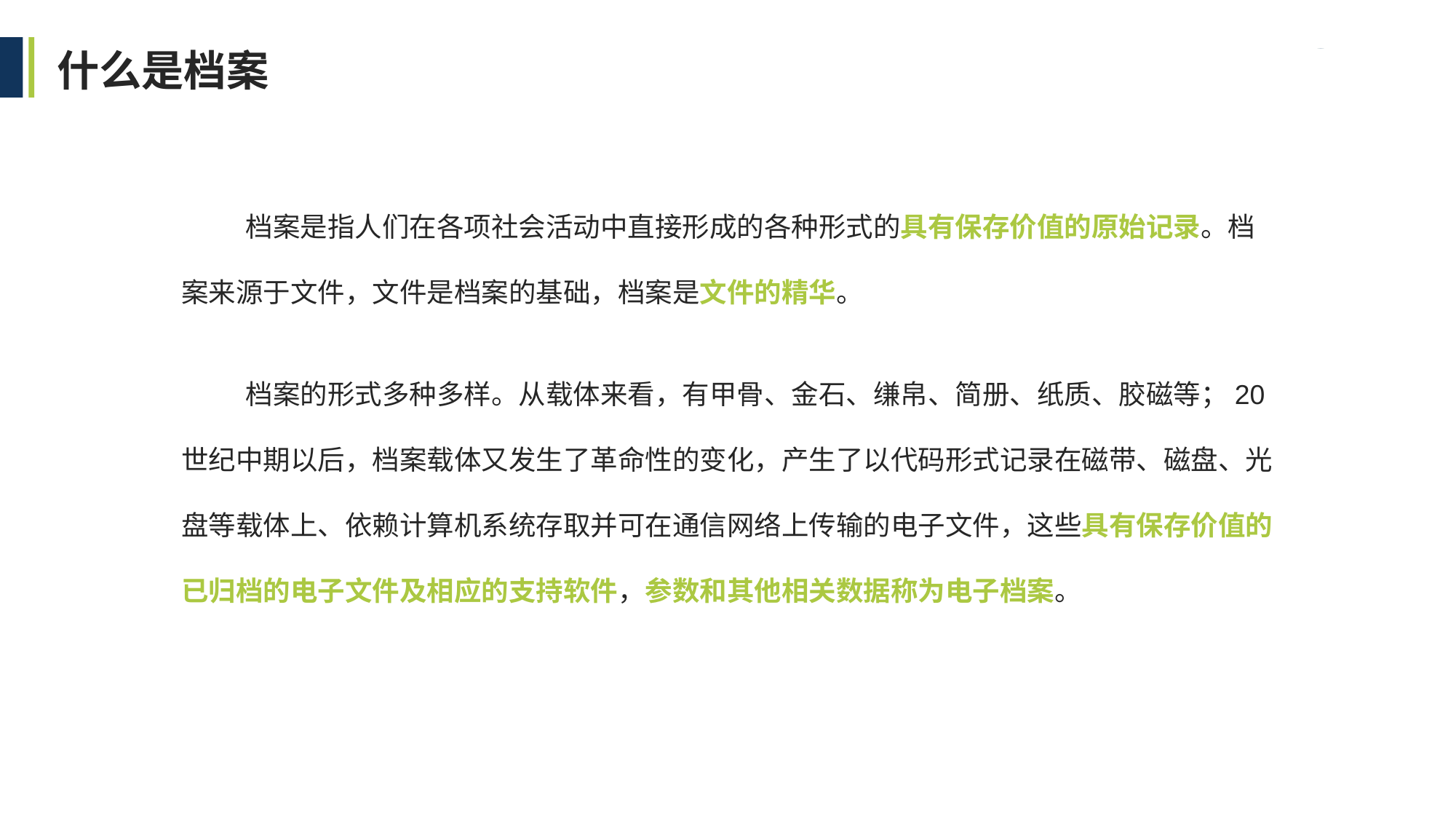

# 什么是档案

档案是指人们在各项社会活动中直接形成的各种形式的具有保存价值的原始记录。档案来源于文件，文件是档案的基础，档案是文件的精华。
档案的形式多种多样。从载体来看，有甲骨、金石、缣帛、简册、纸质、胶磁等；20世纪中期以后，档案载体又发生了革命性的变化，产生了以代码形式记录在磁带、磁盘、光盘等载体上、依赖计算机系统存取并可在通信网络上传输的电子文件，这些具有保存价值的已归档的电子文件及相应的支持软件，参数和其他相关数据称为电子档案。
4